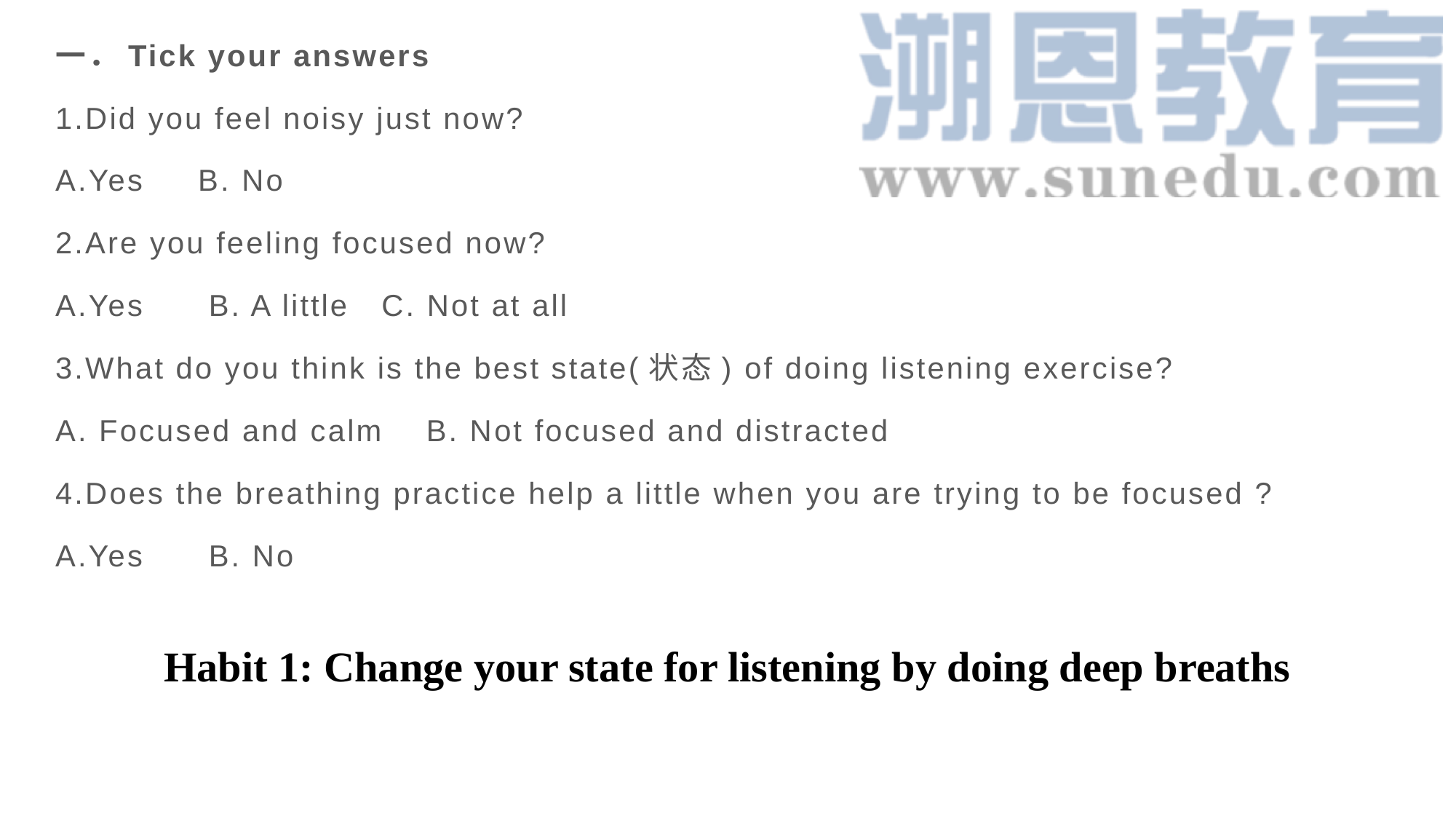

一．Tick your answers
1.Did you feel noisy just now?
A.Yes     B. No
2.Are you feeling focused now?
A.Yes      B. A little   C. Not at all
3.What do you think is the best state(状态) of doing listening exercise?
A. Focused and calm    B. Not focused and distracted
4.Does the breathing practice help a little when you are trying to be focused ?
A.Yes      B. No
Habit 1: Change your state for listening by doing deep breaths